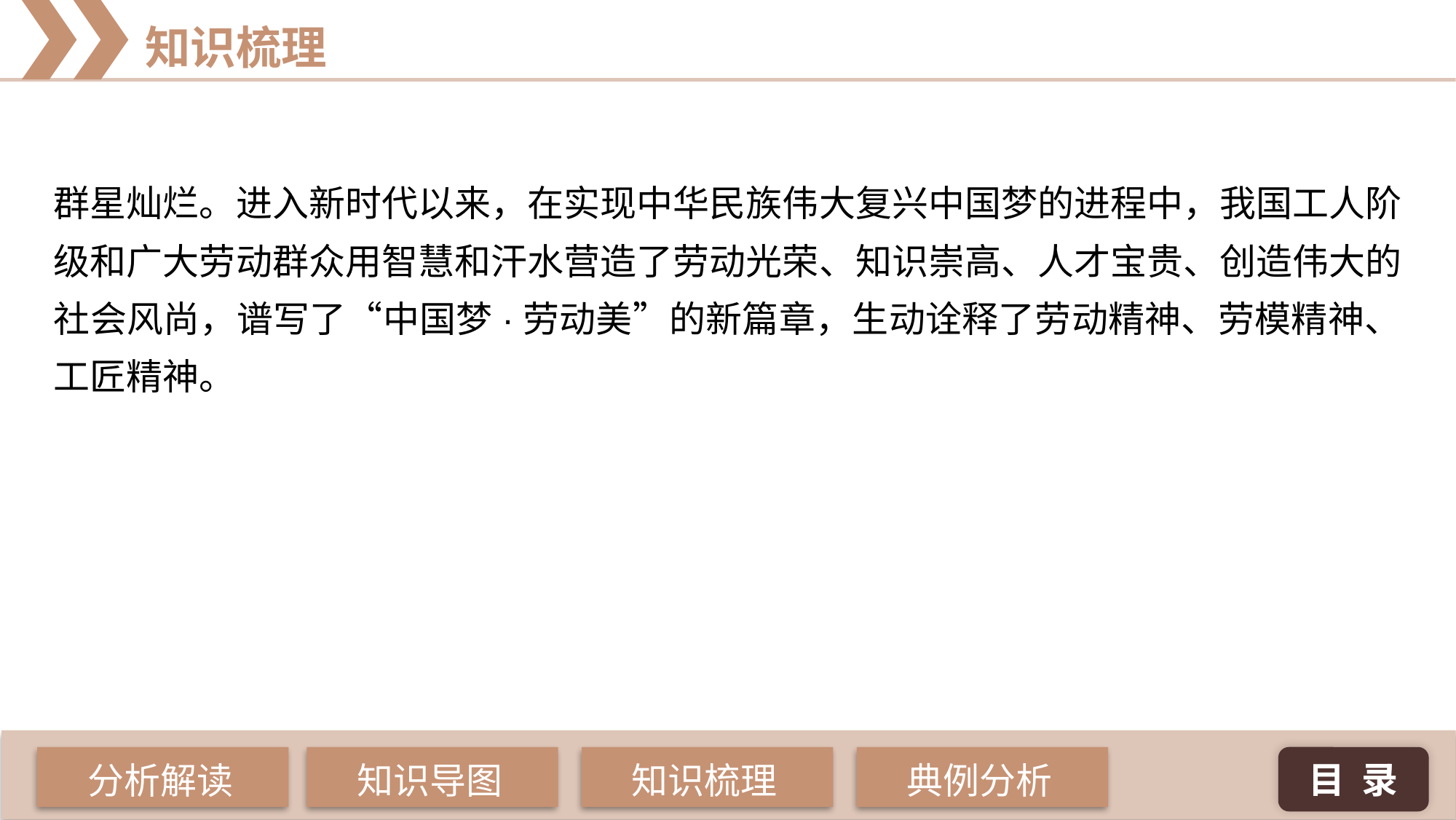

群星灿烂。进入新时代以来，在实现中华民族伟大复兴中国梦的进程中，我国工人阶级和广大劳动群众用智慧和汗水营造了劳动光荣、知识崇高、人才宝贵、创造伟大的社会风尚，谱写了“中国梦·劳动美”的新篇章，生动诠释了劳动精神、劳模精神、工匠精神。